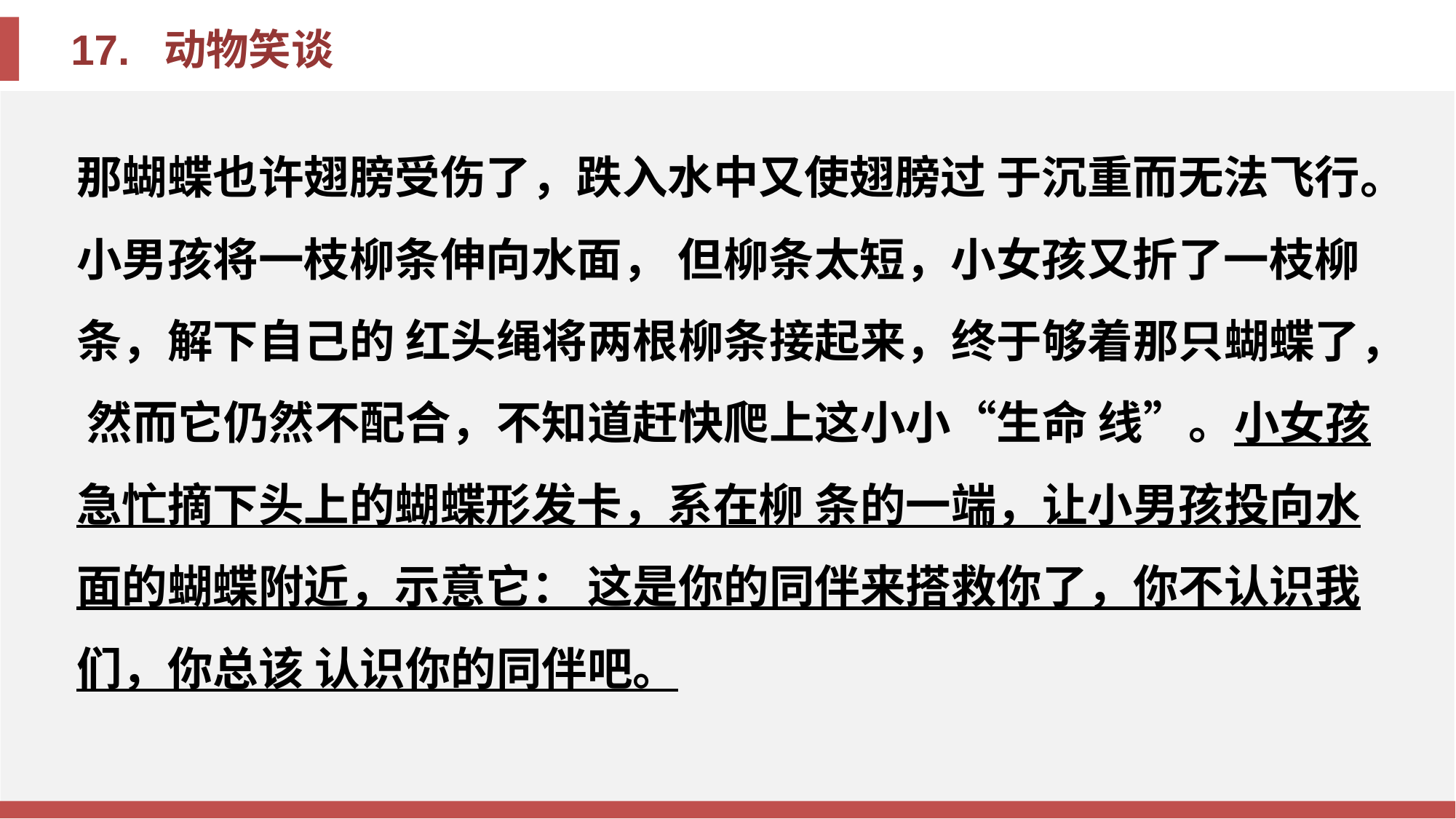

那蝴蝶也许翅膀受伤了，跌入水中又使翅膀过 于沉重而无法飞行。小男孩将一枝柳条伸向水面， 但柳条太短，小女孩又折了一枝柳条，解下自己的 红头绳将两根柳条接起来，终于够着那只蝴蝶了， 然而它仍然不配合，不知道赶快爬上这小小“生命 线”。小女孩急忙摘下头上的蝴蝶形发卡，系在柳 条的一端，让小男孩投向水面的蝴蝶附近，示意它： 这是你的同伴来搭救你了，你不认识我们，你总该 认识你的同伴吧。